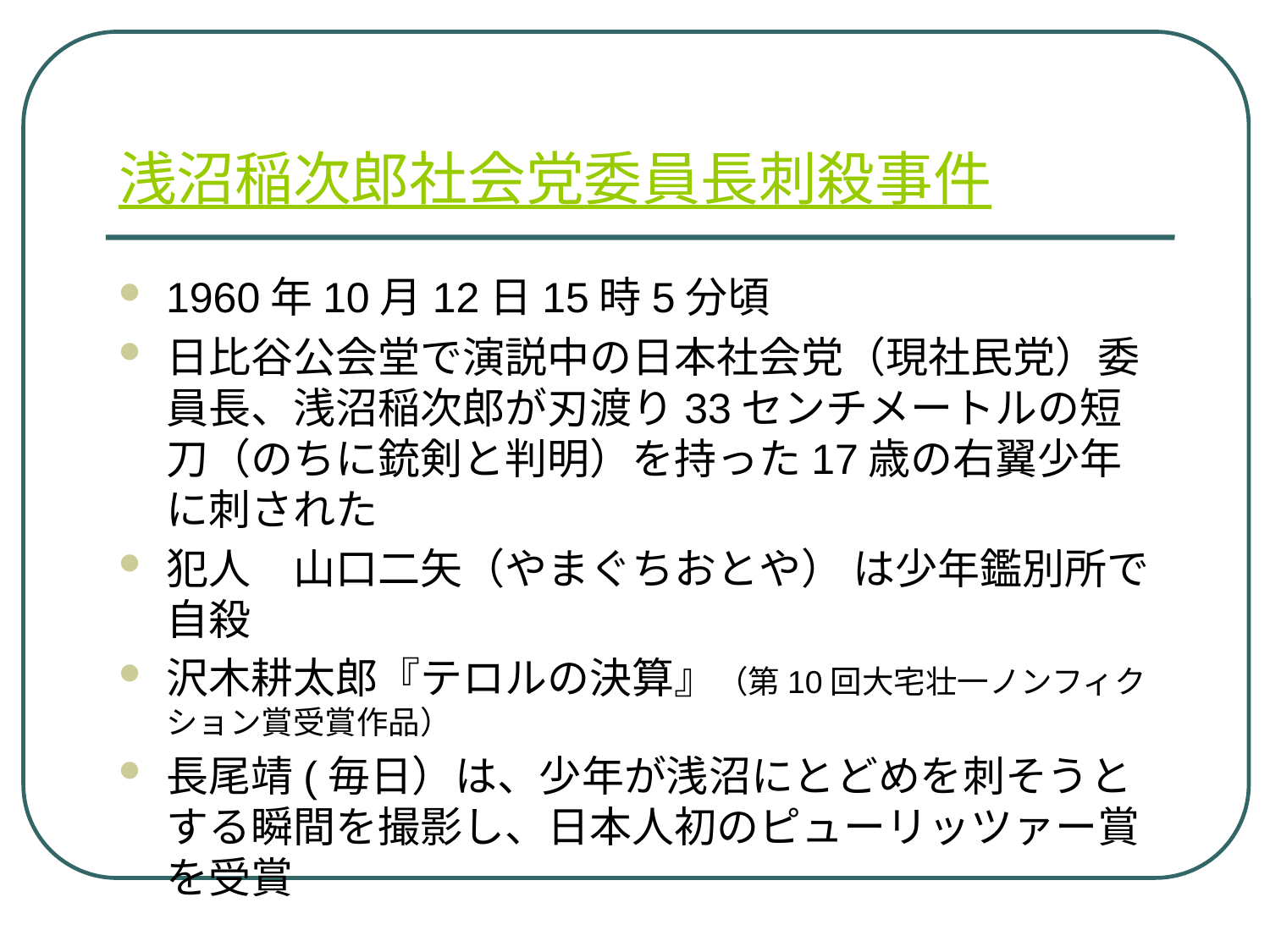

# 浅沼稲次郎社会党委員長刺殺事件
1960年10月12日15時5分頃
日比谷公会堂で演説中の日本社会党（現社民党）委員長、浅沼稲次郎が刃渡り33センチメートルの短刀（のちに銃剣と判明）を持った17歳の右翼少年に刺された
犯人　山口二矢（やまぐちおとや） は少年鑑別所で自殺
沢木耕太郎『テロルの決算』（第10回大宅壮一ノンフィクション賞受賞作品）
長尾靖(毎日）は、少年が浅沼にとどめを刺そうとする瞬間を撮影し、日本人初のピューリッツァー賞を受賞